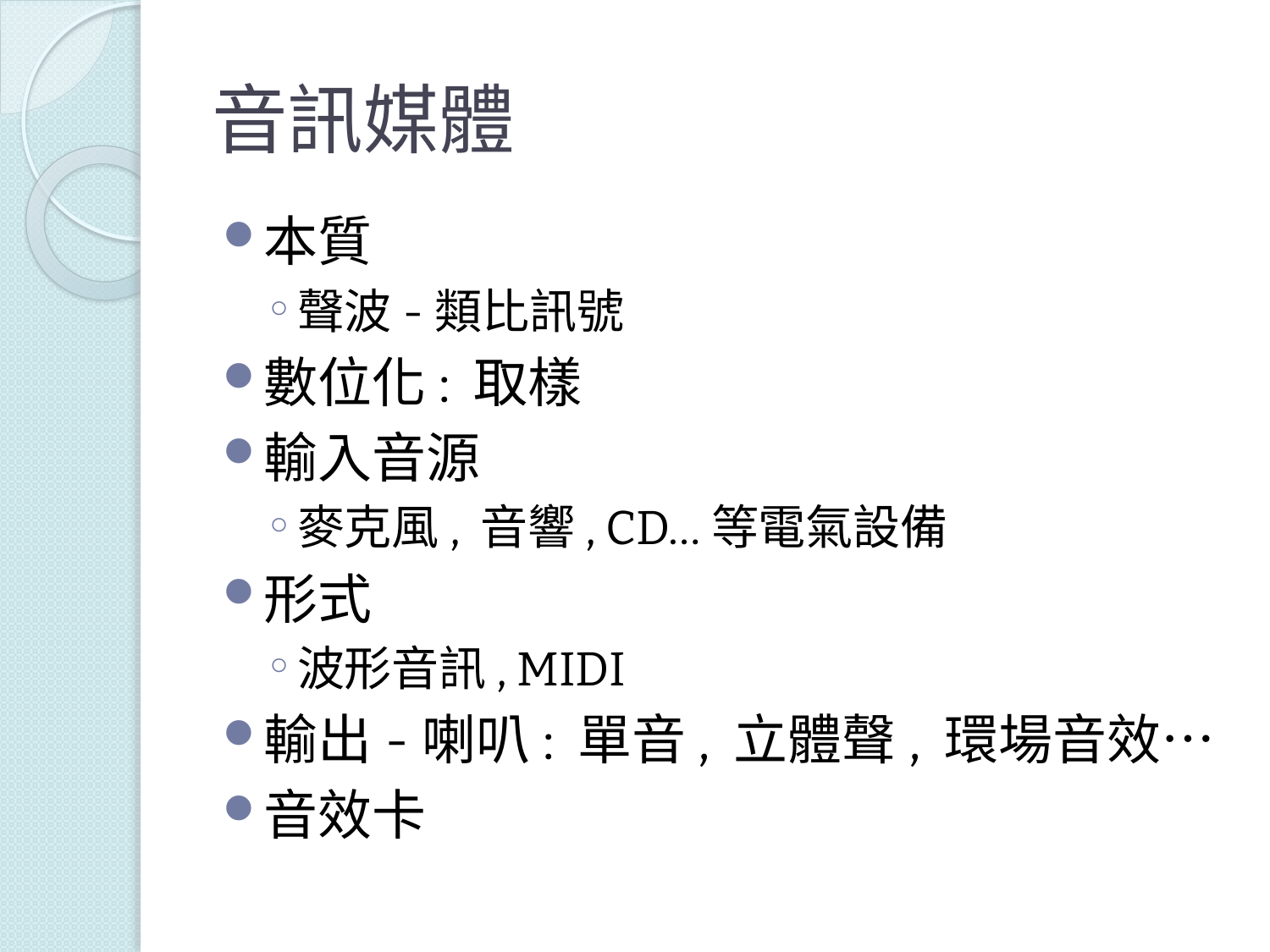

# 音訊媒體
本質
聲波-類比訊號
數位化: 取樣
輸入音源
麥克風, 音響, CD…等電氣設備
形式
波形音訊, MIDI
輸出-喇叭: 單音, 立體聲, 環場音效…
音效卡